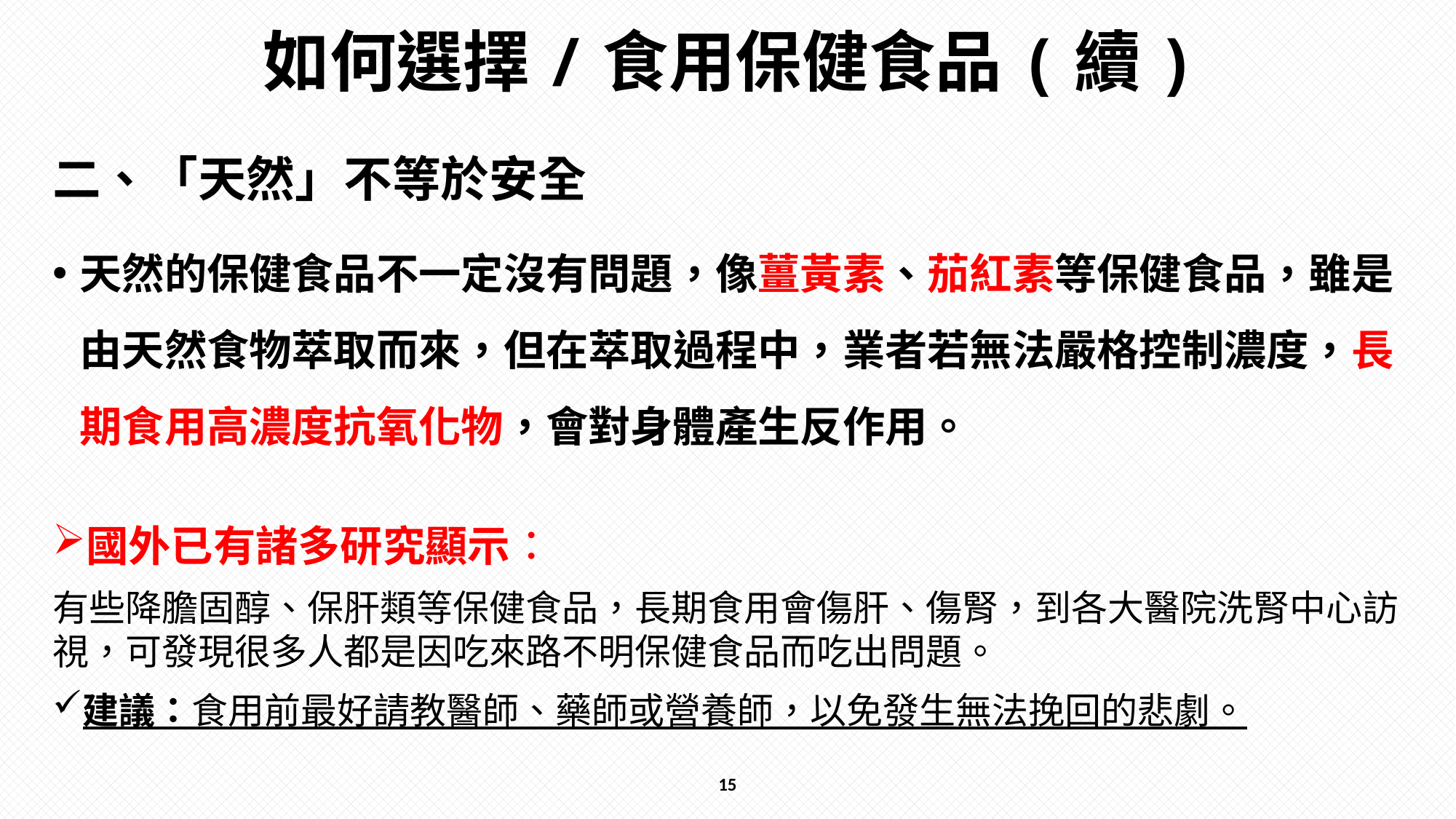

# 如何選擇/食用保健食品(續)
二、「天然」不等於安全
天然的保健食品不一定沒有問題，像薑黃素、茄紅素等保健食品，雖是由天然食物萃取而來，但在萃取過程中，業者若無法嚴格控制濃度，長期食用高濃度抗氧化物，會對身體產生反作用。

國外已有諸多研究顯示：
有些降膽固醇、保肝類等保健食品，長期食用會傷肝、傷腎，到各大醫院洗腎中心訪視，可發現很多人都是因吃來路不明保健食品而吃出問題。
建議：食用前最好請教醫師、藥師或營養師，以免發生無法挽回的悲劇。
15